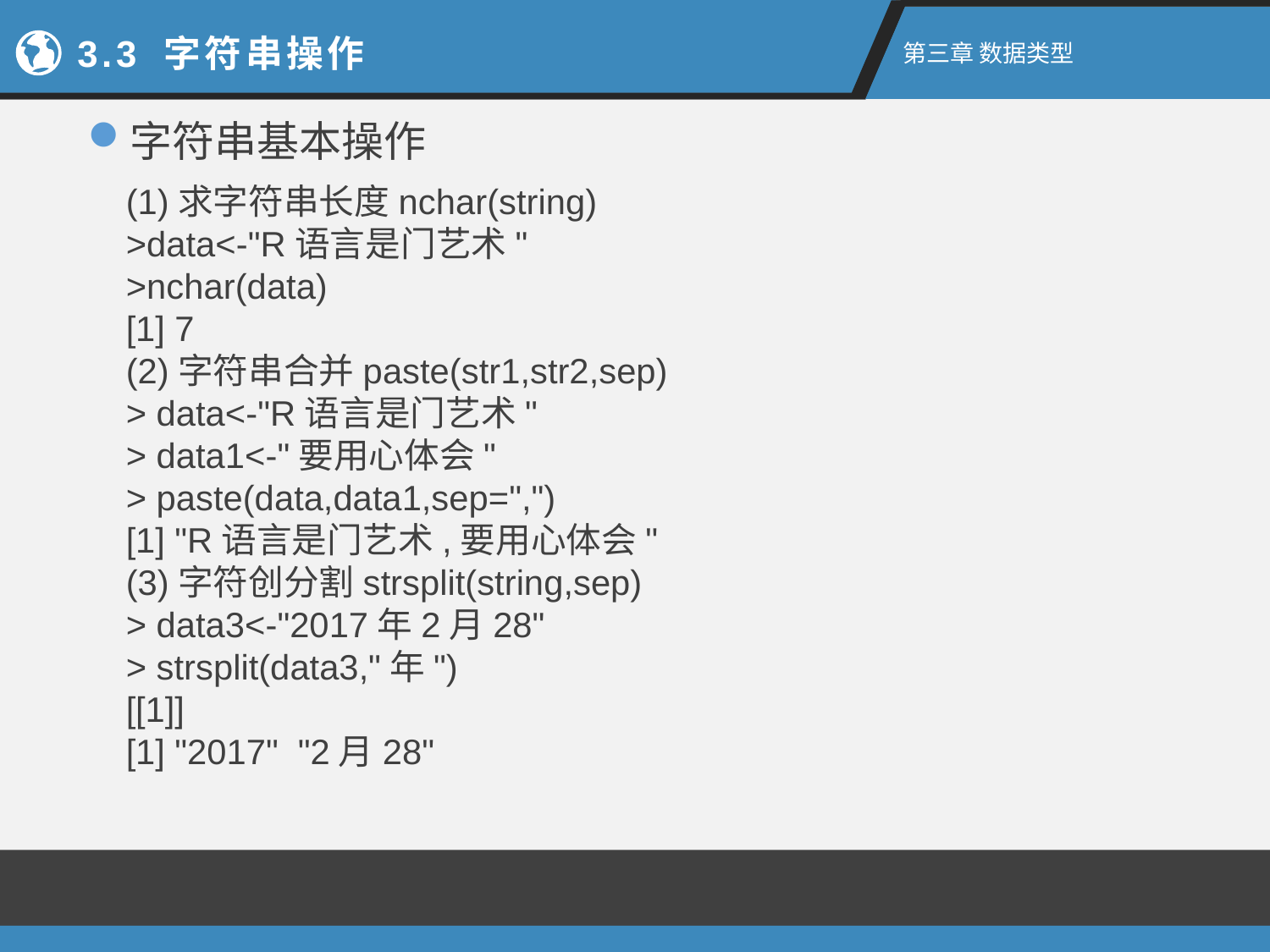

2.1新手上路
3.3 字符串操作

第二章 R语言入门
第三章 数据类型
字符串基本操作
(1)求字符串长度nchar(string)
>data<-"R语言是门艺术"
>nchar(data)
[1] 7
(2)字符串合并paste(str1,str2,sep)
> data<-"R语言是门艺术"
> data1<-"要用心体会"
> paste(data,data1,sep=",")
[1] "R语言是门艺术,要用心体会"
(3)字符创分割strsplit(string,sep)
> data3<-"2017年2月28"
> strsplit(data3,"年")
[[1]]
[1] "2017"  "2月28"